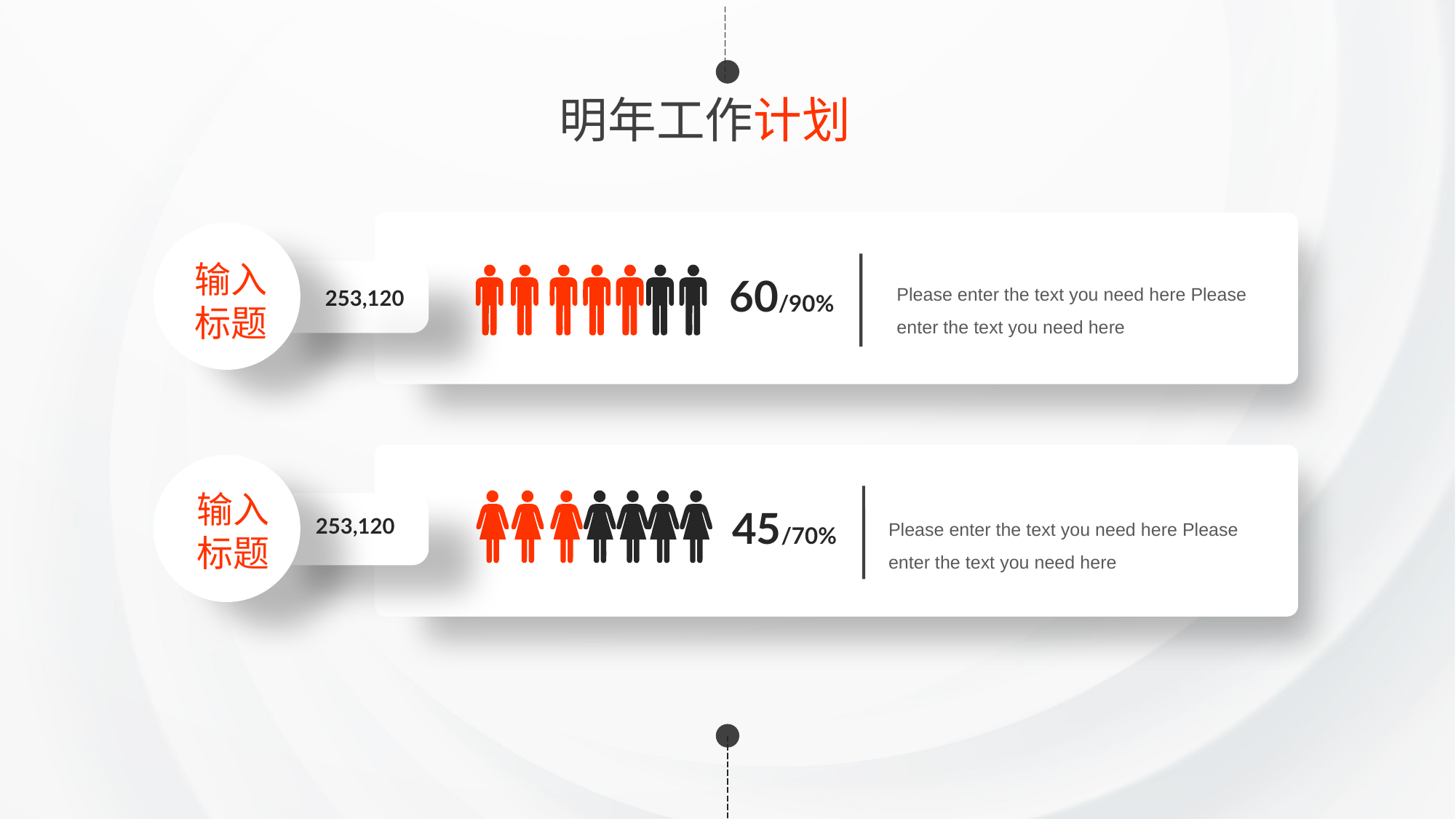

明年工作计划

60/90%
Please enter the text you need here Please enter the text you need here

输入标题

253,120

45/70%
Please enter the text you need here Please enter the text you need here

输入标题

253,120